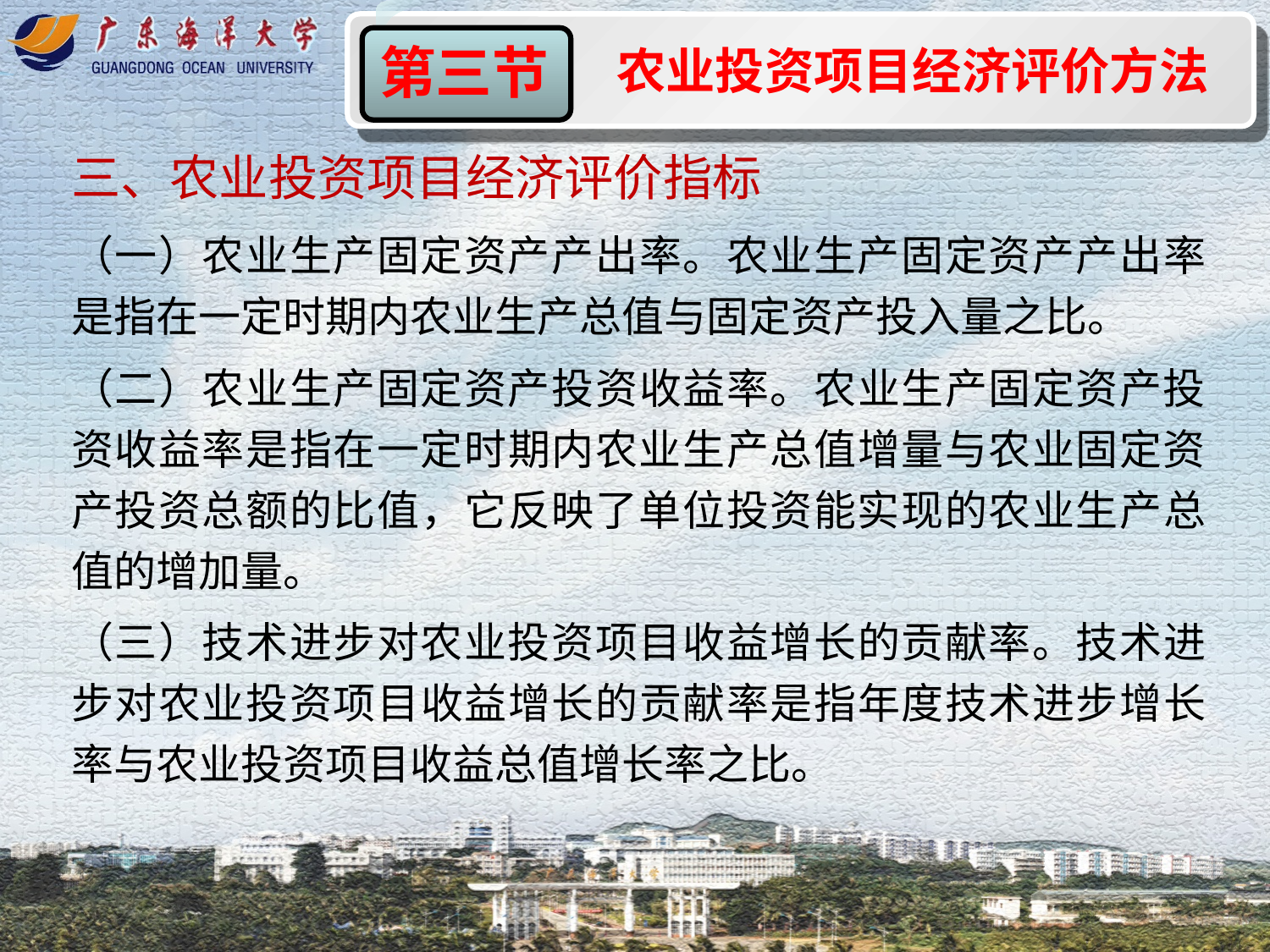

农业投资项目经济评价方法

第三节
三、农业投资项目经济评价指标
（一）农业生产固定资产产出率。农业生产固定资产产出率是指在一定时期内农业生产总值与固定资产投入量之比。
（二）农业生产固定资产投资收益率。农业生产固定资产投资收益率是指在一定时期内农业生产总值增量与农业固定资产投资总额的比值，它反映了单位投资能实现的农业生产总值的增加量。
（三）技术进步对农业投资项目收益增长的贡献率。技术进步对农业投资项目收益增长的贡献率是指年度技术进步增长率与农业投资项目收益总值增长率之比。